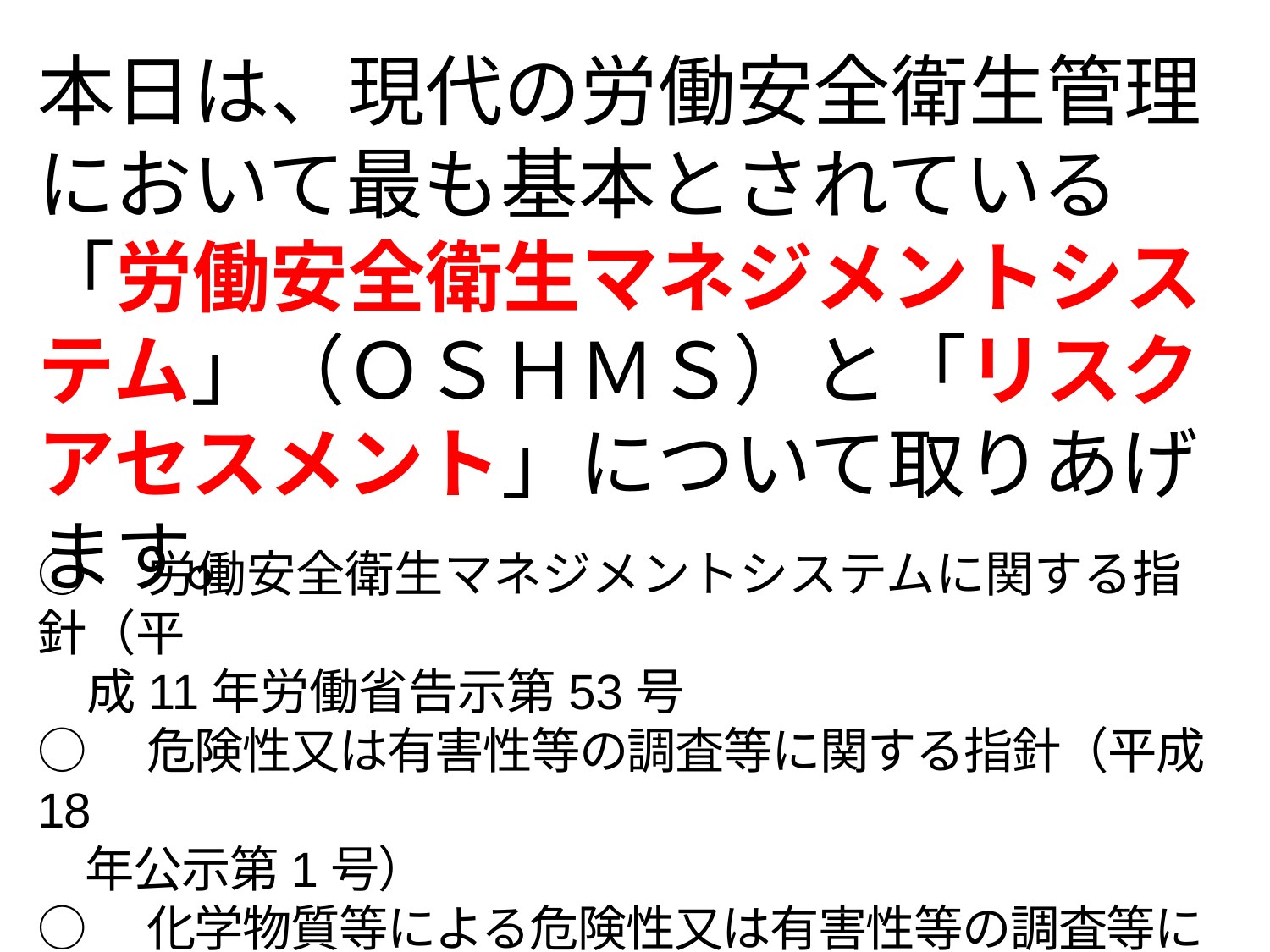

本日は、現代の労働安全衛生管理において最も基本とされている「労働安全衛生マネジメントシステム」（ＯＳＨＭＳ）と「リスクアセスメント」について取りあげます。
○　労働安全衛生マネジメントシステムに関する指針（平
　成11年労働省告示第53号
○　危険性又は有害性等の調査等に関する指針（平成18
　年公示第1号）
○　化学物質等による危険性又は有害性等の調査等に関
　する指針（平成18年公示第2号）